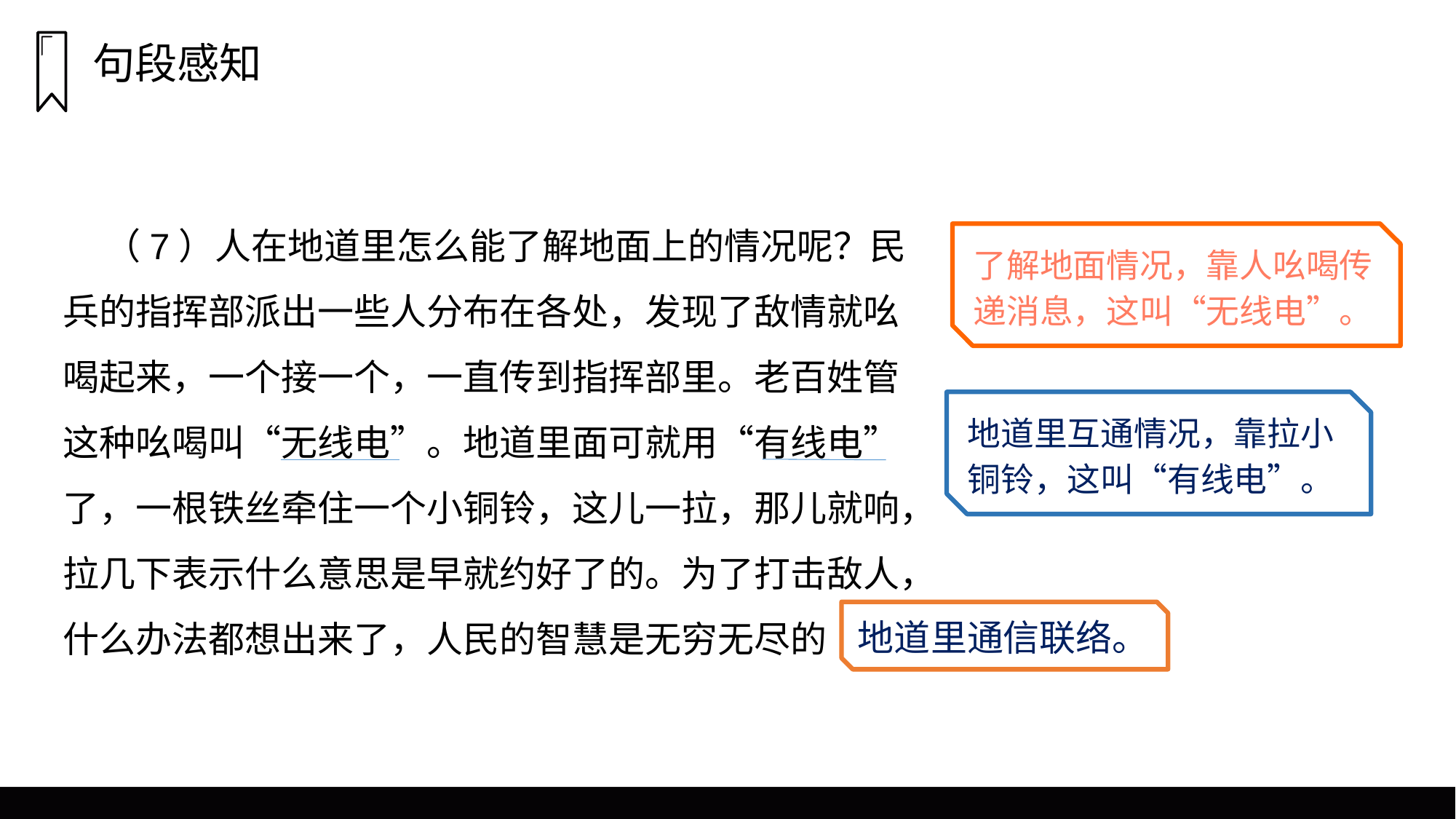

句段感知
    （7）人在地道里怎么能了解地面上的情况呢？民兵的指挥部派出一些人分布在各处，发现了敌情就吆喝起来，一个接一个，一直传到指挥部里。老百姓管这种吆喝叫“无线电”。地道里面可就用“有线电”了，一根铁丝牵住一个小铜铃，这儿一拉，那儿就响，拉几下表示什么意思是早就约好了的。为了打击敌人，什么办法都想出来了，人民的智慧是无穷无尽的
了解地面情况，靠人吆喝传递消息，这叫“无线电”。
地道里互通情况，靠拉小铜铃，这叫“有线电”。
地道里通信联络。